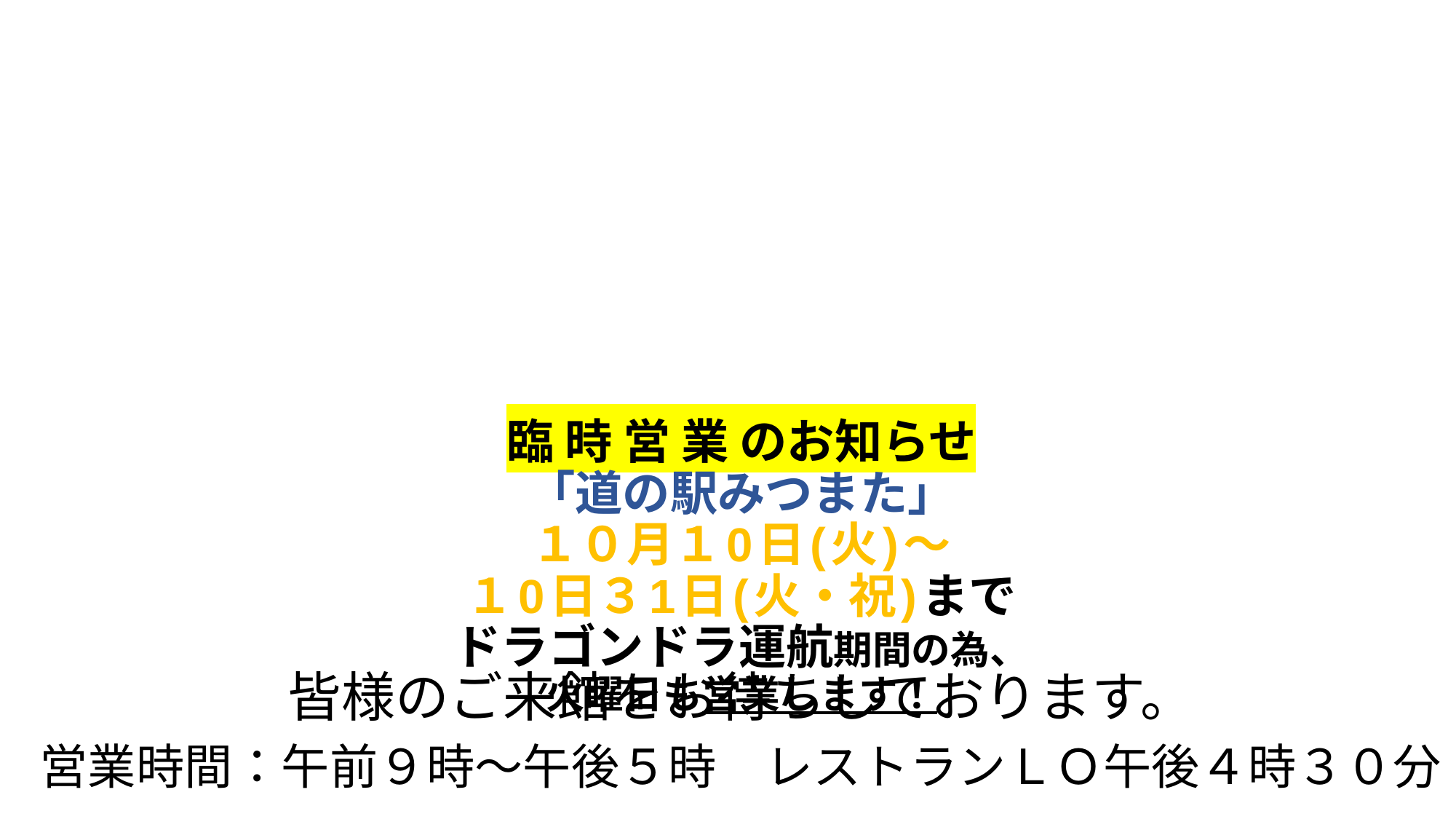

# 臨 時 営 業 のお知らせ 「道の駅みつまた」 １０月１0日(火)～ １0日３1日(火・祝)まで ドラゴンドラ運航期間の為、 火曜日も営業します！
皆様のご来館をお待ちしております。
営業時間：午前９時～午後５時　レストランＬＯ午後４時３０分